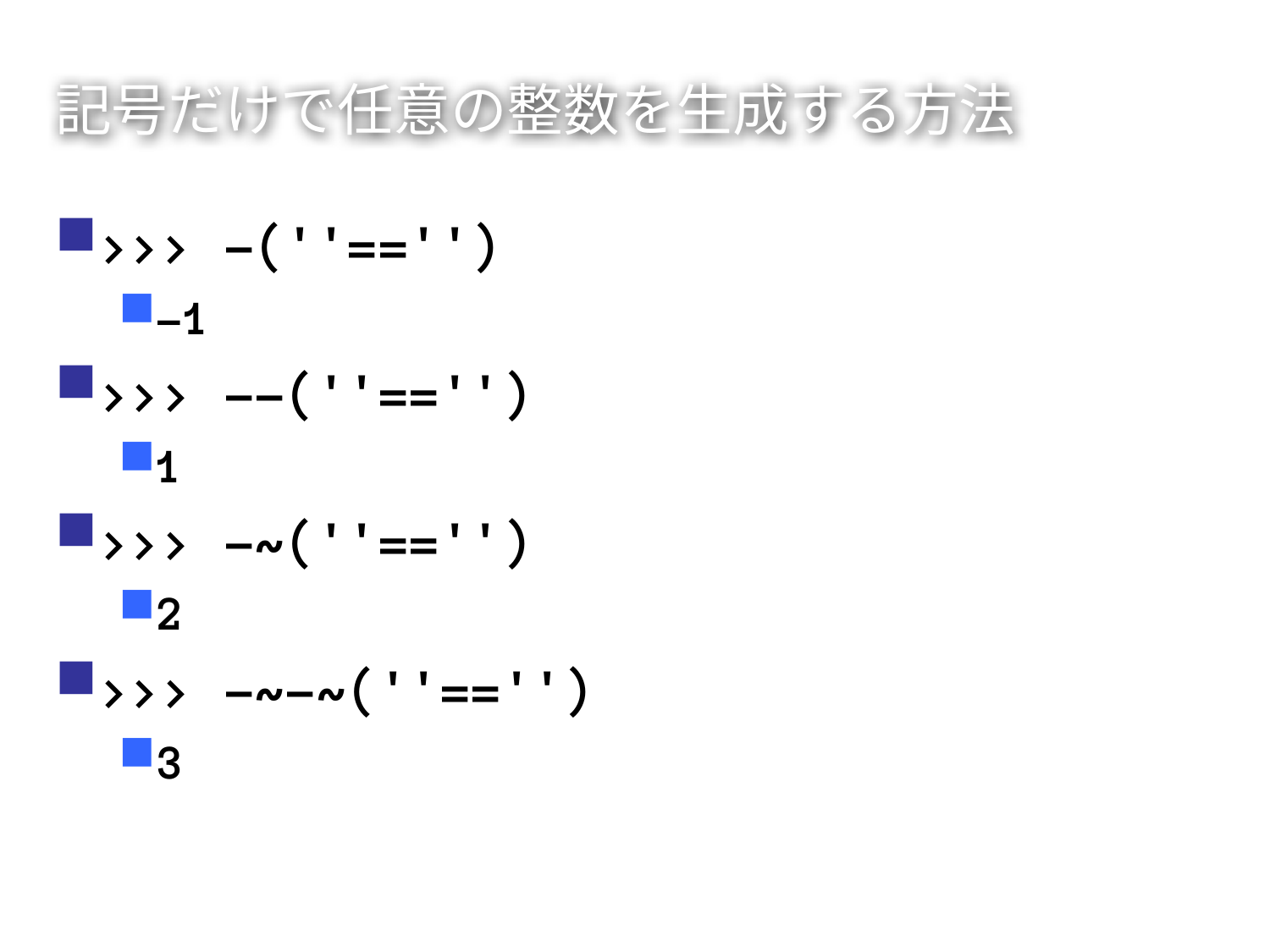

# 記号だけで任意の整数を生成する方法
>>> -(''=='')
-1
>>> --(''=='')
1
>>> -~(''=='')
2
>>> -~-~(''=='')
3